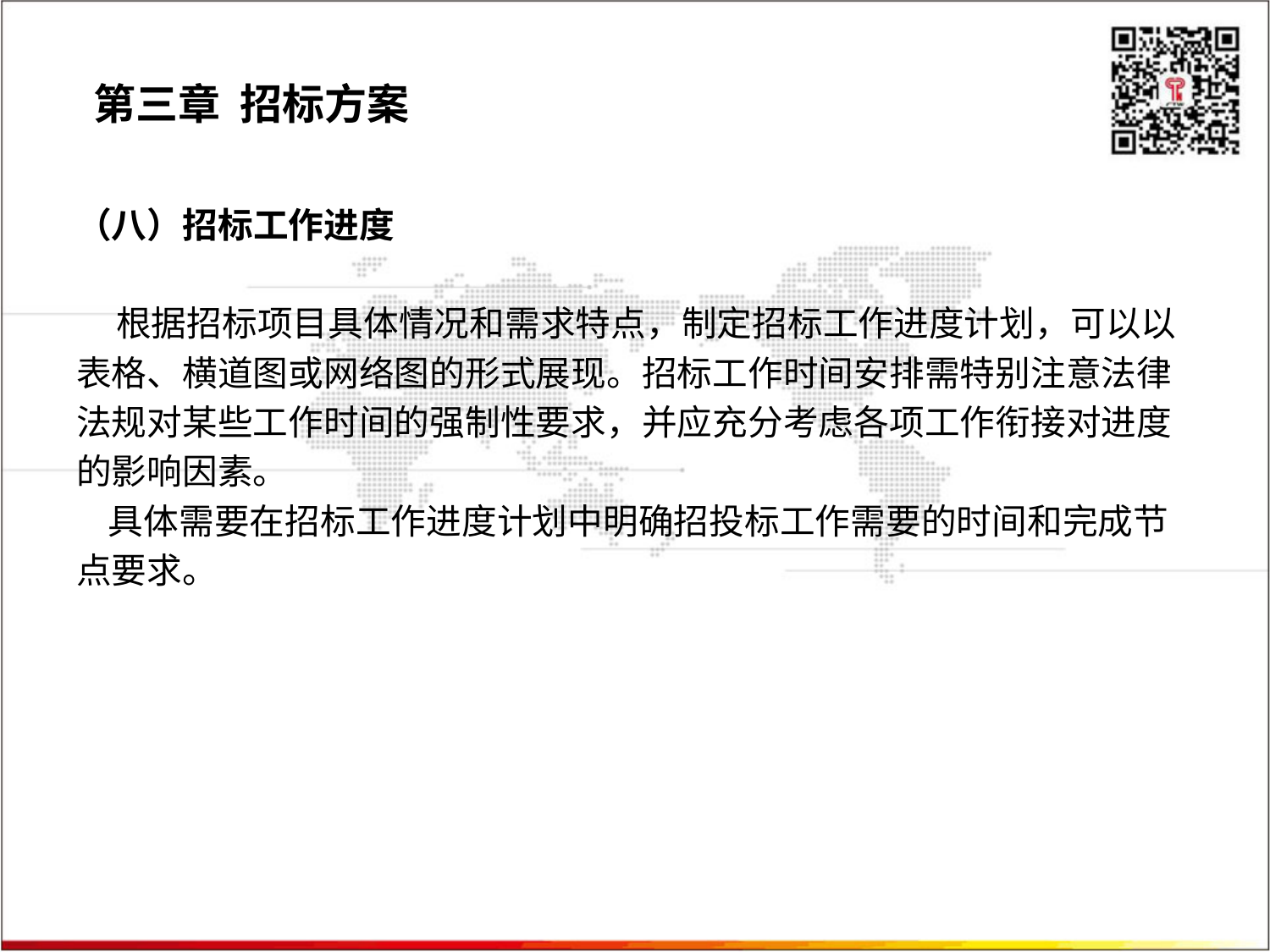

第三章  招标方案
（八）招标工作进度

    根据招标项目具体情况和需求特点，制定招标工作进度计划，可以以表格、横道图或网络图的形式展现。招标工作时间安排需特别注意法律法规对某些工作时间的强制性要求，并应充分考虑各项工作衔接对进度的影响因素。
   具体需要在招标工作进度计划中明确招投标工作需要的时间和完成节点要求。